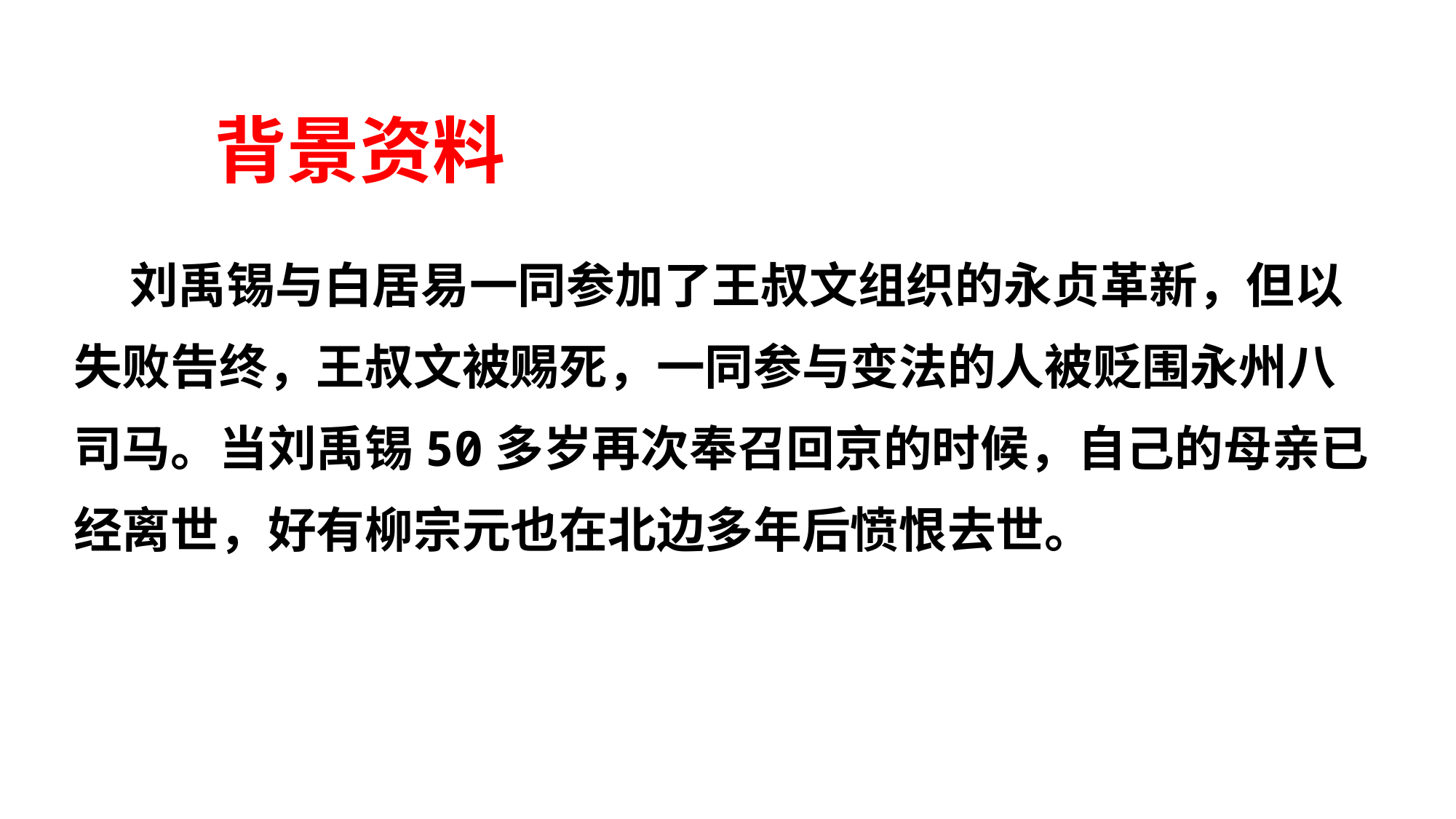

背景资料
    刘禹锡与白居易一同参加了王叔文组织的永贞革新，但以失败告终，王叔文被赐死，一同参与变法的人被贬围永州八司马。当刘禹锡50多岁再次奉召回京的时候，自己的母亲已经离世，好有柳宗元也在北边多年后愤恨去世。